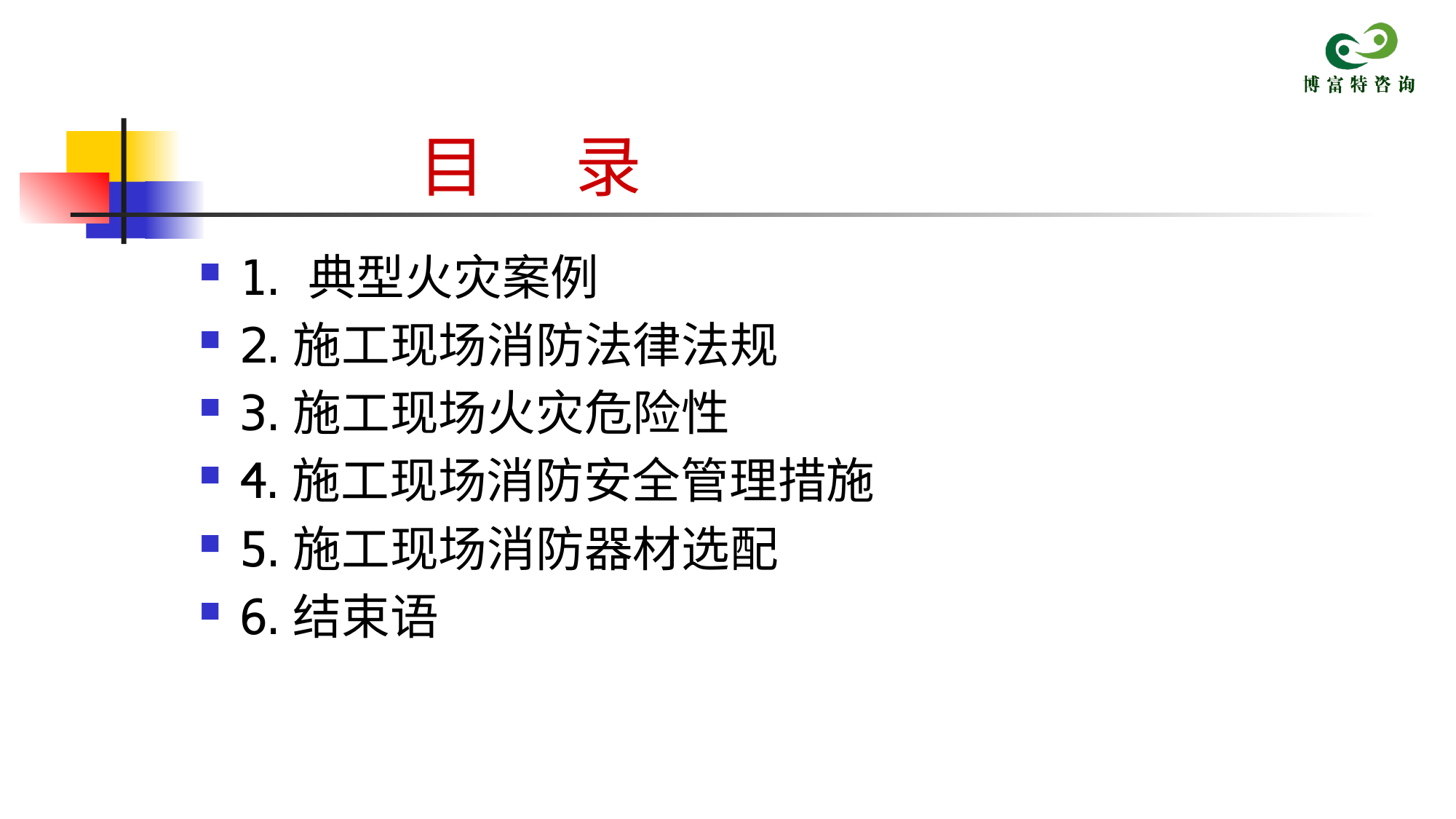

# 目      录
1. 典型火灾案例
2.施工现场消防法律法规
3.施工现场火灾危险性
4.施工现场消防安全管理措施
5.施工现场消防器材选配
6.结束语